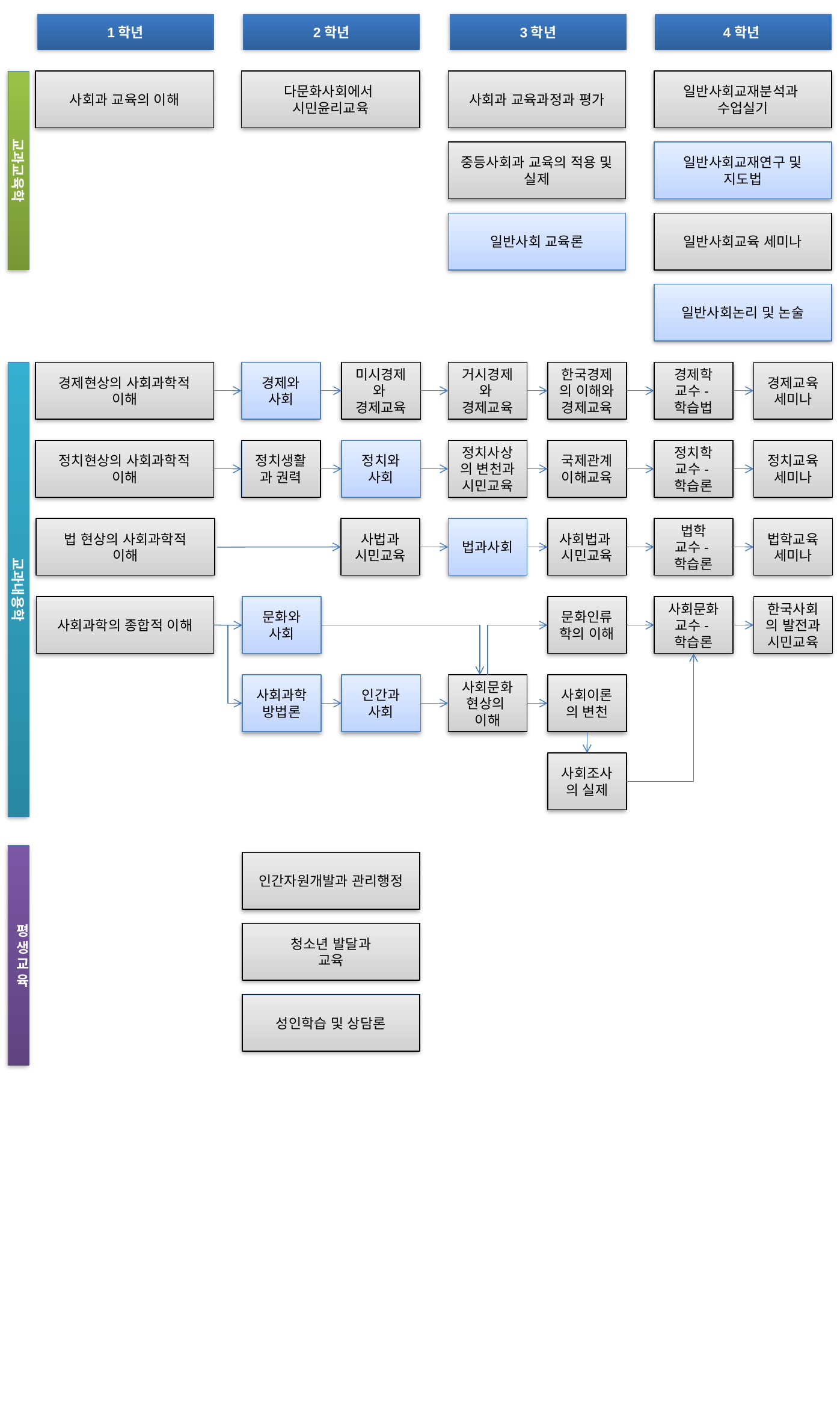

1학년
2학년
3학년
4학년
교과교육학
사회과 교육의 이해
다문화사회에서
시민윤리교육
사회과 교육과정과 평가
일반사회교재분석과
수업실기
중등사회과 교육의 적용 및 실제
일반사회교재연구 및
지도법
일반사회 교육론
일반사회교육 세미나
일반사회논리 및 논술
교과내용학
경제현상의 사회과학적 이해
경제와
사회
미시경제와
경제교육
거시경제와
경제교육
한국경제의 이해와 경제교육
경제학
교수-학습법
경제교육
세미나
정치현상의 사회과학적 이해
정치생활과 권력
정치와
사회
정치사상의 변천과 시민교육
국제관계이해교육
정치학
교수-학습론
정치교육
세미나
법 현상의 사회과학적
이해
사법과
시민교육
법과사회
사회법과
시민교육
법학
교수-학습론
법학교육
세미나
사회과학의 종합적 이해
문화와
사회
문화인류학의 이해
사회문화
교수-학습론
한국사회의 발전과 시민교육
사회과학방법론
인간과
사회
사회문화
현상의
이해
사회이론의 변천
사회조사의 실제
평생교육
인간자원개발과 관리행정
청소년 발달과
교육
성인학습 및 상담론